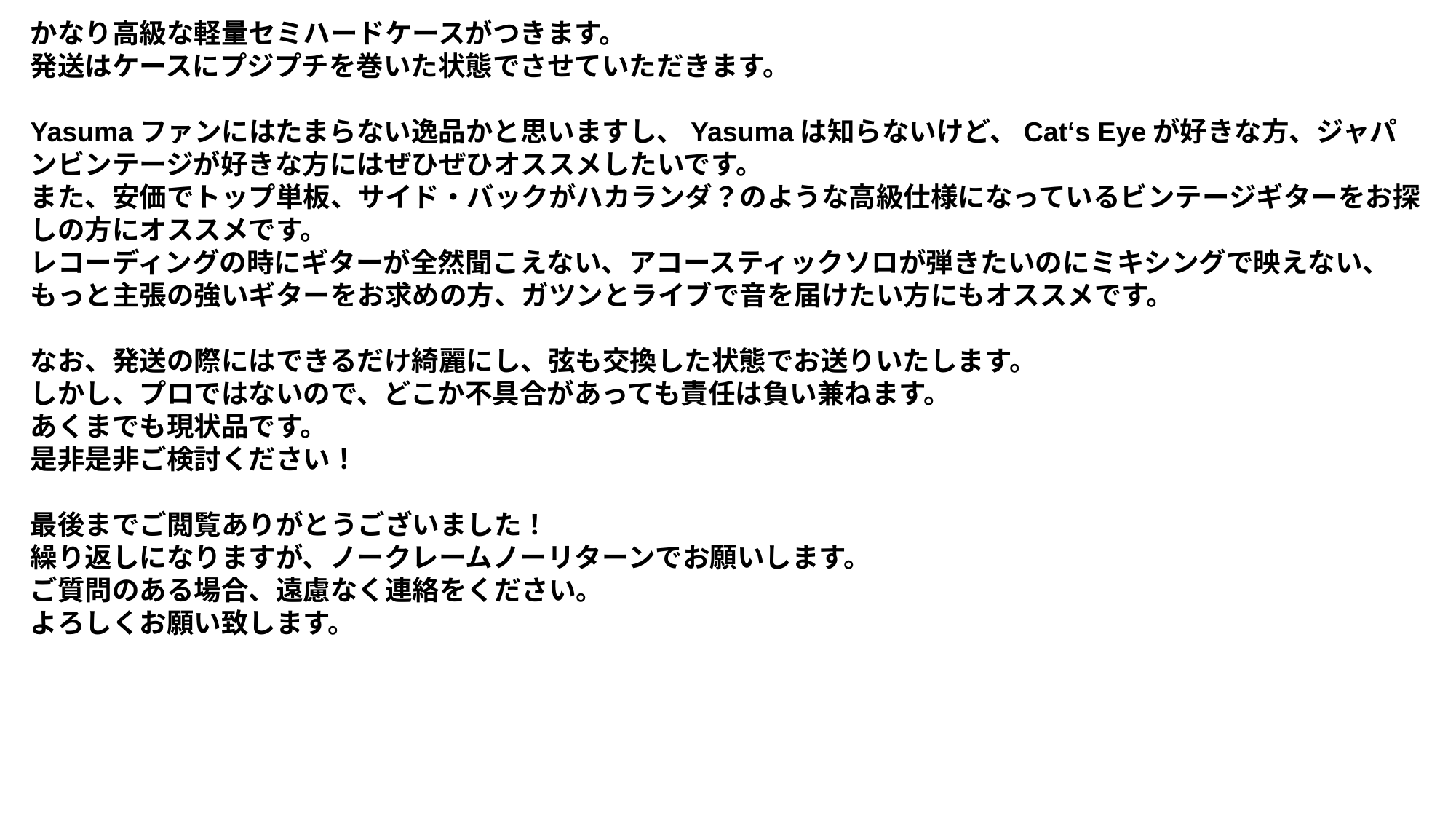

かなり高級な軽量セミハードケースがつきます。
発送はケースにプジプチを巻いた状態でさせていただきます。

Yasumaファンにはたまらない逸品かと思いますし、Yasumaは知らないけど、Cat‘s Eyeが好きな方、ジャパンビンテージが好きな方にはぜひぜひオススメしたいです。
また、安価でトップ単板、サイド・バックがハカランダ？のような高級仕様になっているビンテージギターをお探しの方にオススメです。
レコーディングの時にギターが全然聞こえない、アコースティックソロが弾きたいのにミキシングで映えない、もっと主張の強いギターをお求めの方、ガツンとライブで音を届けたい方にもオススメです。

なお、発送の際にはできるだけ綺麗にし、弦も交換した状態でお送りいたします。
しかし、プロではないので、どこか不具合があっても責任は負い兼ねます。
あくまでも現状品です。
是非是非ご検討ください！

最後までご閲覧ありがとうございました！
繰り返しになりますが、ノークレームノーリターンでお願いします。
ご質問のある場合、遠慮なく連絡をください。
よろしくお願い致します。